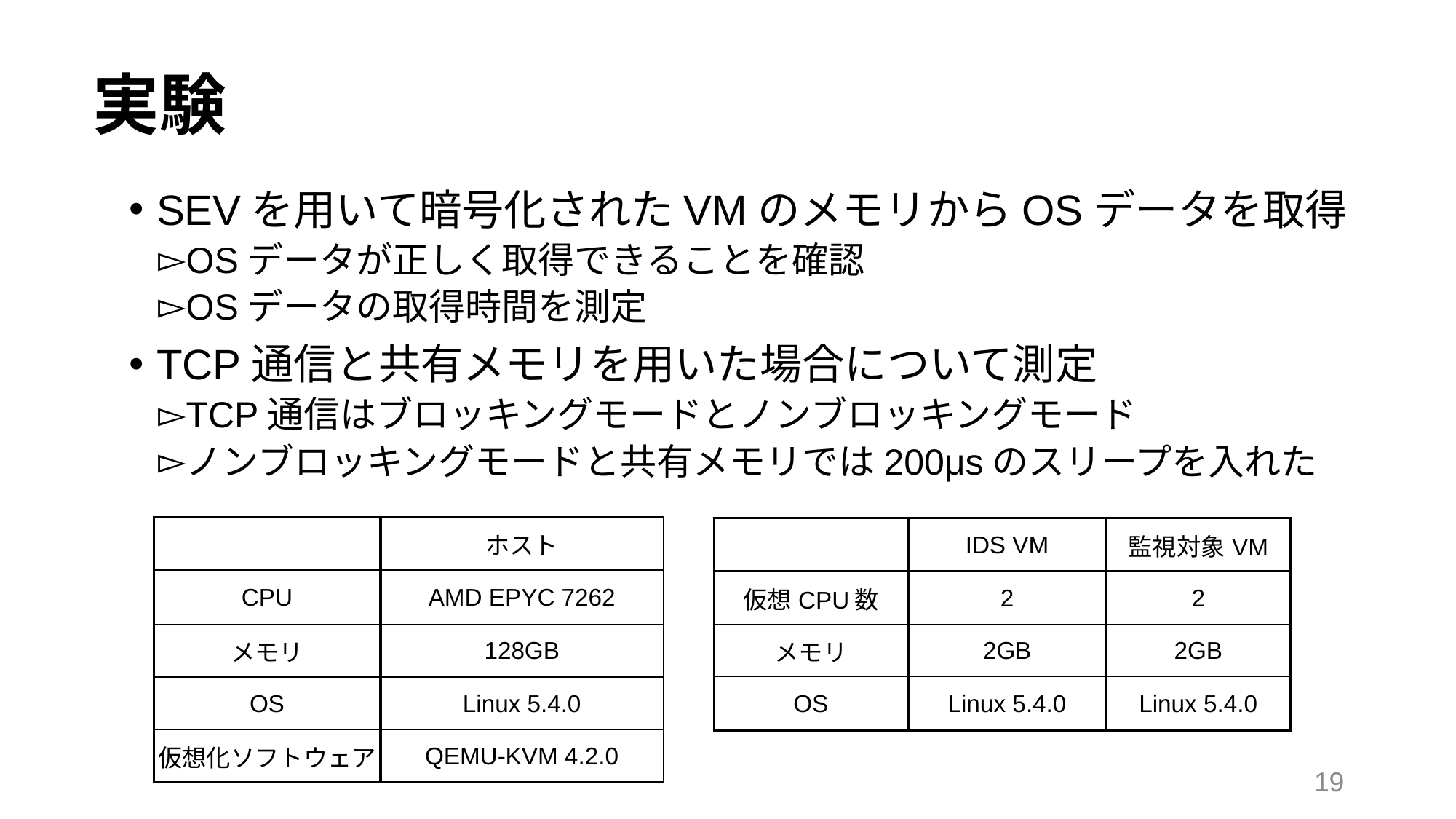

# 実験
SEVを用いて暗号化されたVMのメモリからOSデータを取得
OSデータが正しく取得できることを確認
OSデータの取得時間を測定
TCP通信と共有メモリを用いた場合について測定
TCP通信はブロッキングモードとノンブロッキングモード
ノンブロッキングモードと共有メモリでは200μsのスリープを入れた
|  | ホスト |
| --- | --- |
| CPU | AMD EPYC 7262 |
| メモリ | 128GB |
| OS | Linux 5.4.0 |
| 仮想化ソフトウェア | QEMU-KVM 4.2.0 |
|  | IDS VM | 監視対象VM |
| --- | --- | --- |
| 仮想CPU数 | 2 | 2 |
| メモリ | 2GB | 2GB |
| OS | Linux 5.4.0 | Linux 5.4.0 |
19